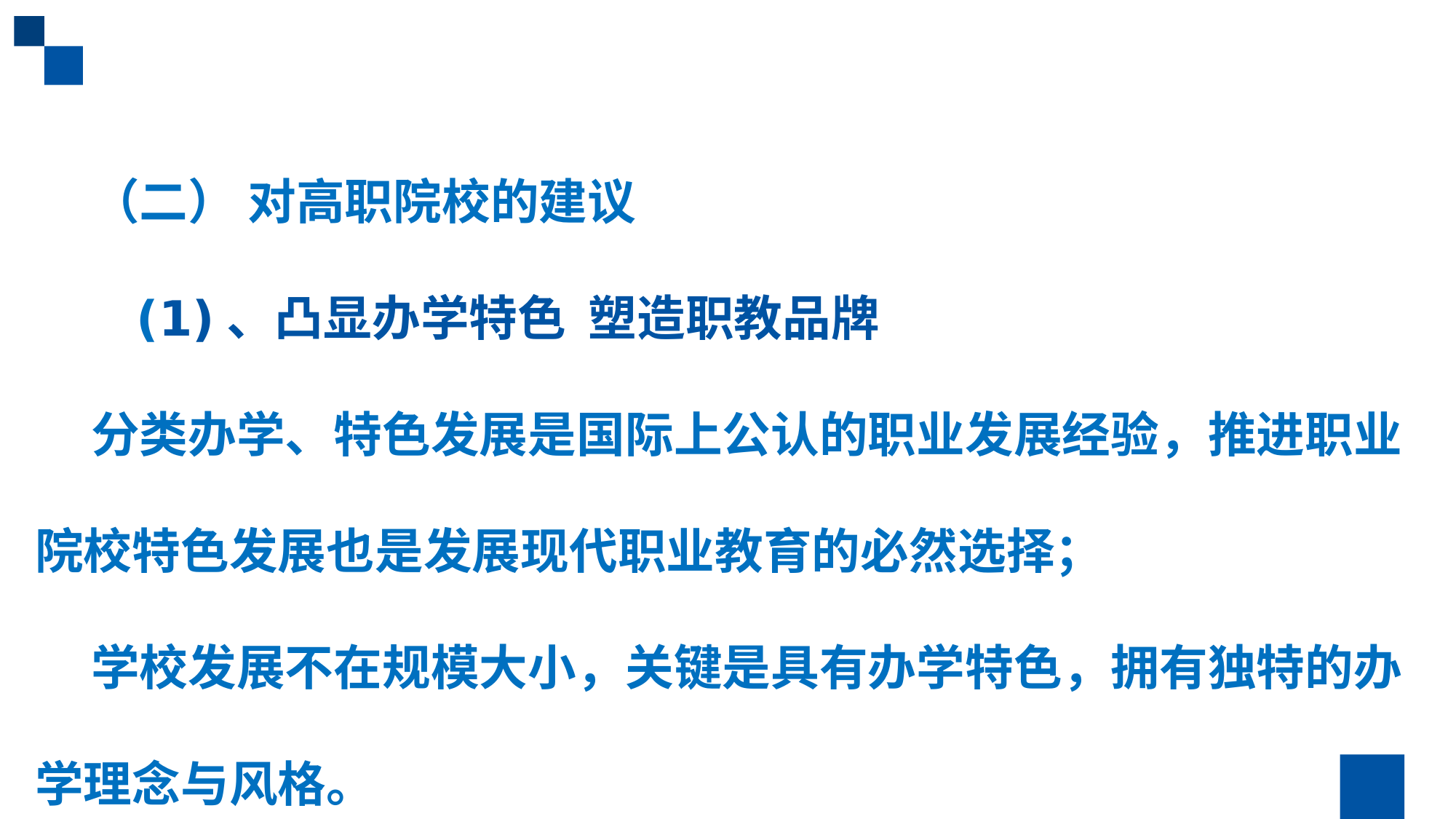

（二） 对高职院校的建议
      (1)、凸显办学特色  塑造职教品牌
    分类办学、特色发展是国际上公认的职业发展经验，推进职业院校特色发展也是发展现代职业教育的必然选择；
    学校发展不在规模大小，关键是具有办学特色，拥有独特的办学理念与风格。

136